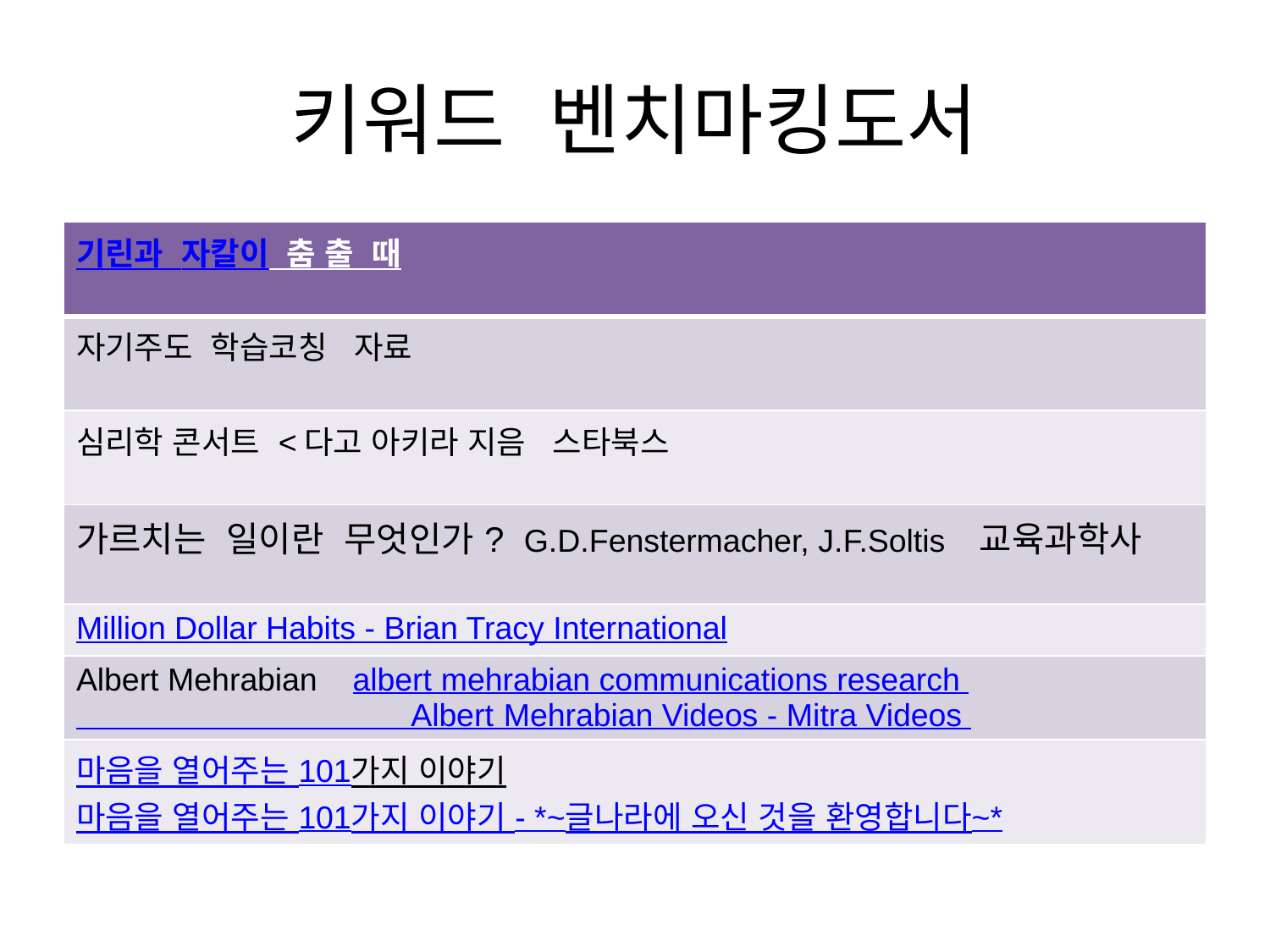

# 키워드  벤치마킹도서
| 기린과 자칼이 춤 출 때 |
| --- |
| 자기주도 학습코칭 자료 |
| 심리학 콘서트 <다고 아키라 지음 스타북스 |
| 가르치는 일이란 무엇인가? G.D.Fenstermacher, J.F.Soltis 교육과학사 |
| Million Dollar Habits - Brian Tracy International |
| Albert Mehrabian albert mehrabian communications research Albert Mehrabian Videos - Mitra Videos |
| 마음을 열어주는 101가지 이야기 마음을 열어주는 101가지 이야기 - \*~글나라에 오신 것을 환영합니다~\* |